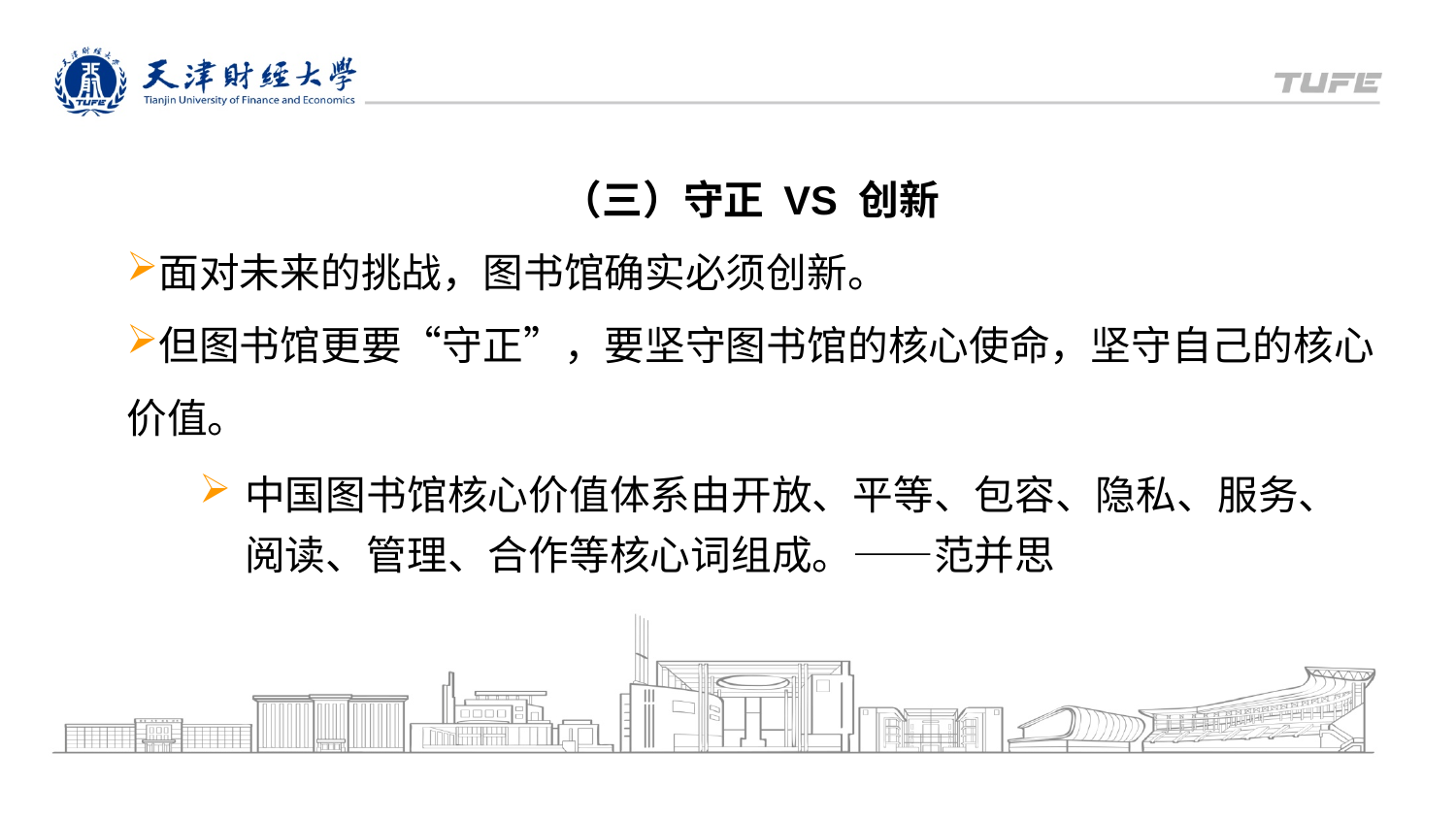

（三）守正 VS 创新
面对未来的挑战，图书馆确实必须创新。
但图书馆更要“守正”，要坚守图书馆的核心使命，坚守自己的核心价值。
中国图书馆核心价值体系由开放、平等、包容、隐私、服务、阅读、管理、合作等核心词组成。——范并思
天津财经大学XX